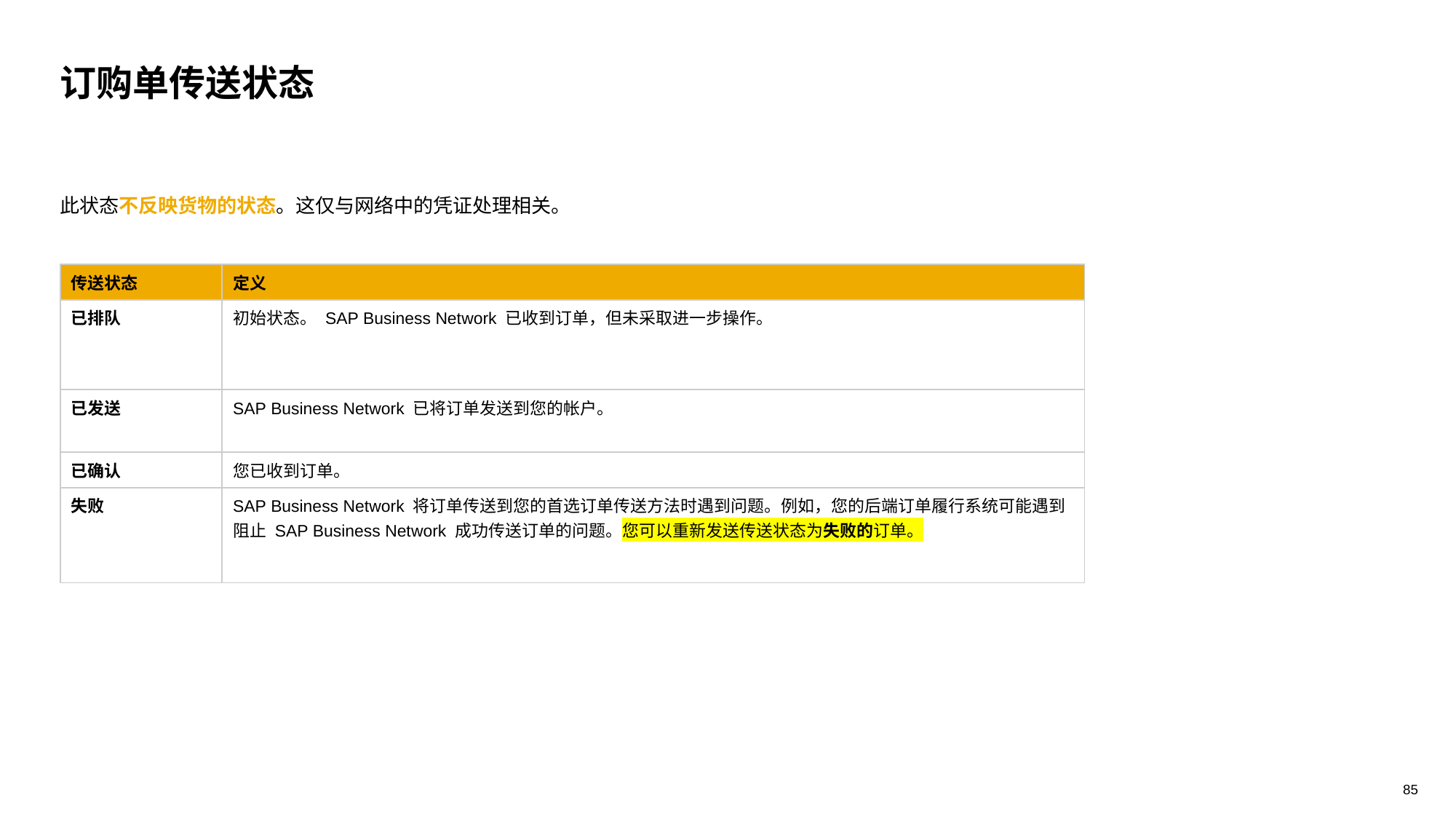

# 订购单传送状态
此状态不反映货物的状态。这仅与网络中的凭证处理相关。
| 传送状态 | 定义 |
| --- | --- |
| 已排队 | 初始状态。 SAP Business Network 已收到订单，但未采取进一步操作。 |
| 已发送 | SAP Business Network 已将订单发送到您的帐户。 |
| 已确认 | 您已收到订单。 |
| 失败 | SAP Business Network 将订单传送到您的首选订单传送方法时遇到问题。例如，您的后端订单履行系统可能遇到阻止 SAP Business Network 成功传送订单的问题。您可以重新发送传送状态为失败的订单。 |